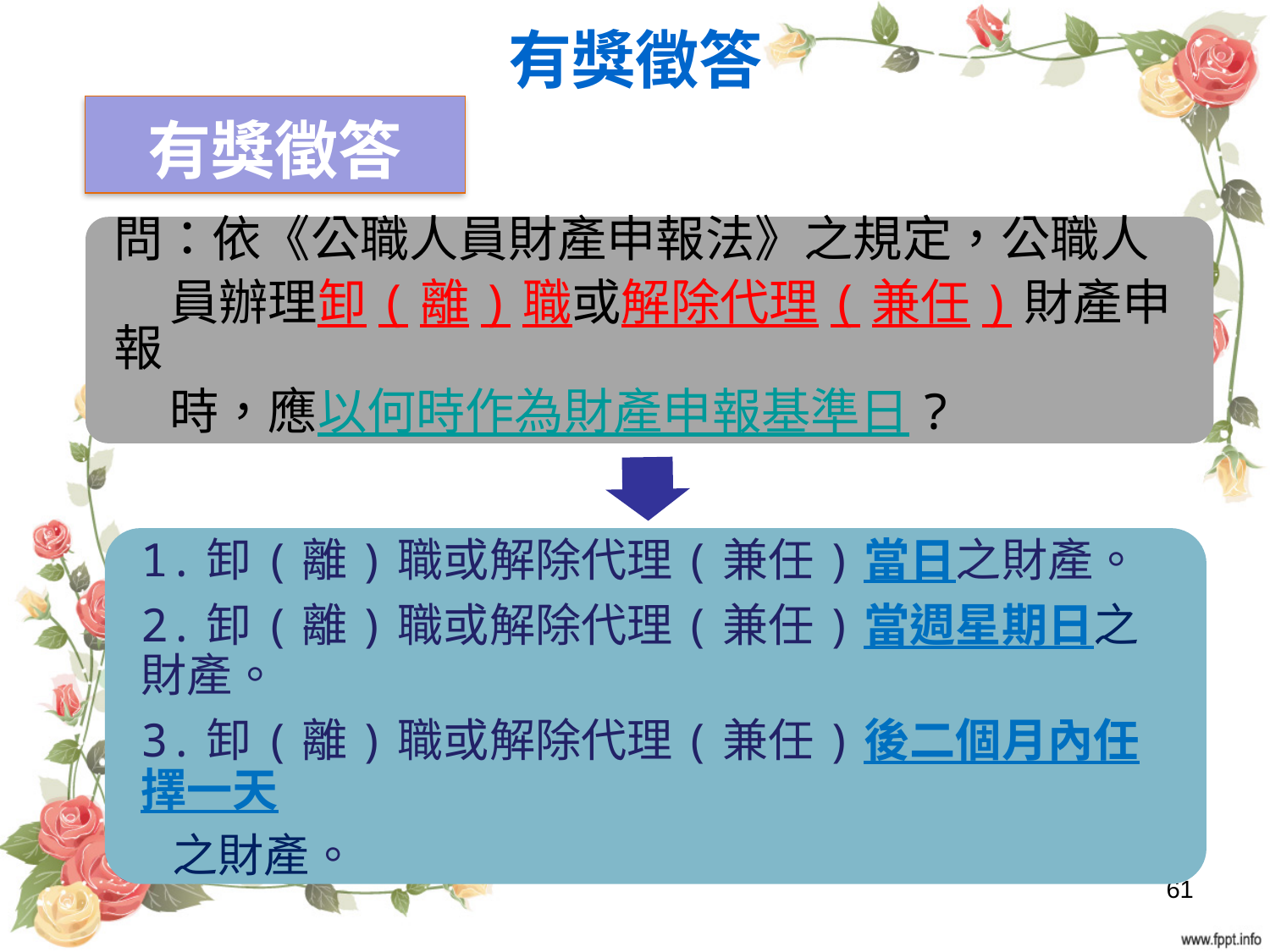

# 有獎徵答
有獎徵答
問：依《公職人員財產申報法》之規定，公職人
    員辦理卸(離)職或解除代理(兼任)財產申報
    時，應以何時作為財產申報基準日?

1.卸(離)職或解除代理(兼任)當日之財產。
2.卸(離)職或解除代理(兼任)當週星期日之財產。
3.卸(離)職或解除代理(兼任)後二個月內任擇一天
  之財產。

61